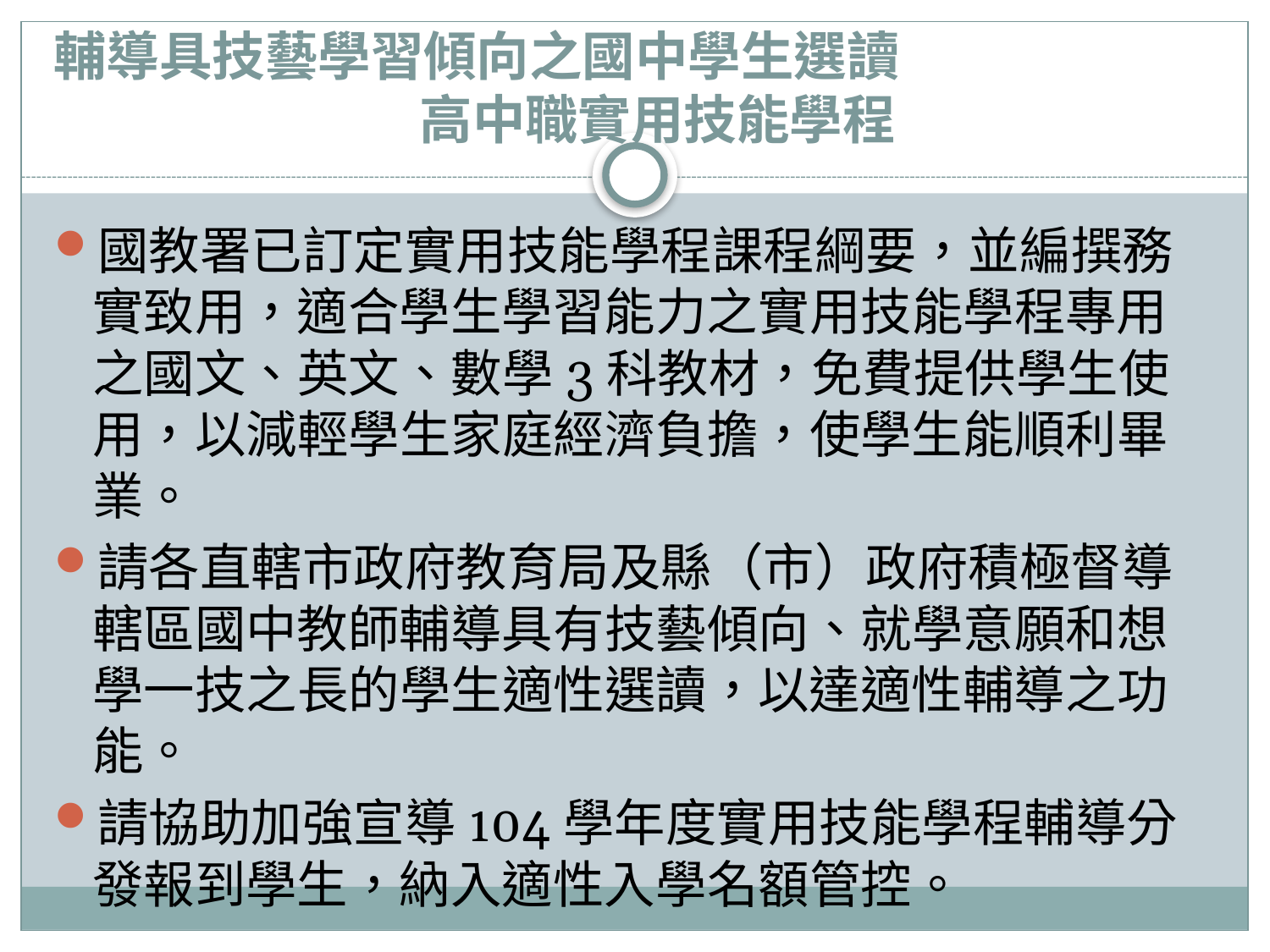

# 輔導具技藝學習傾向之國中學生選讀                               高中職實用技能學程
國教署已訂定實用技能學程課程綱要，並編撰務實致用，適合學生學習能力之實用技能學程專用之國文、英文、數學3科教材，免費提供學生使用，以減輕學生家庭經濟負擔，使學生能順利畢業。
請各直轄市政府教育局及縣（市）政府積極督導轄區國中教師輔導具有技藝傾向、就學意願和想學一技之長的學生適性選讀，以達適性輔導之功能。
請協助加強宣導104學年度實用技能學程輔導分發報到學生，納入適性入學名額管控。